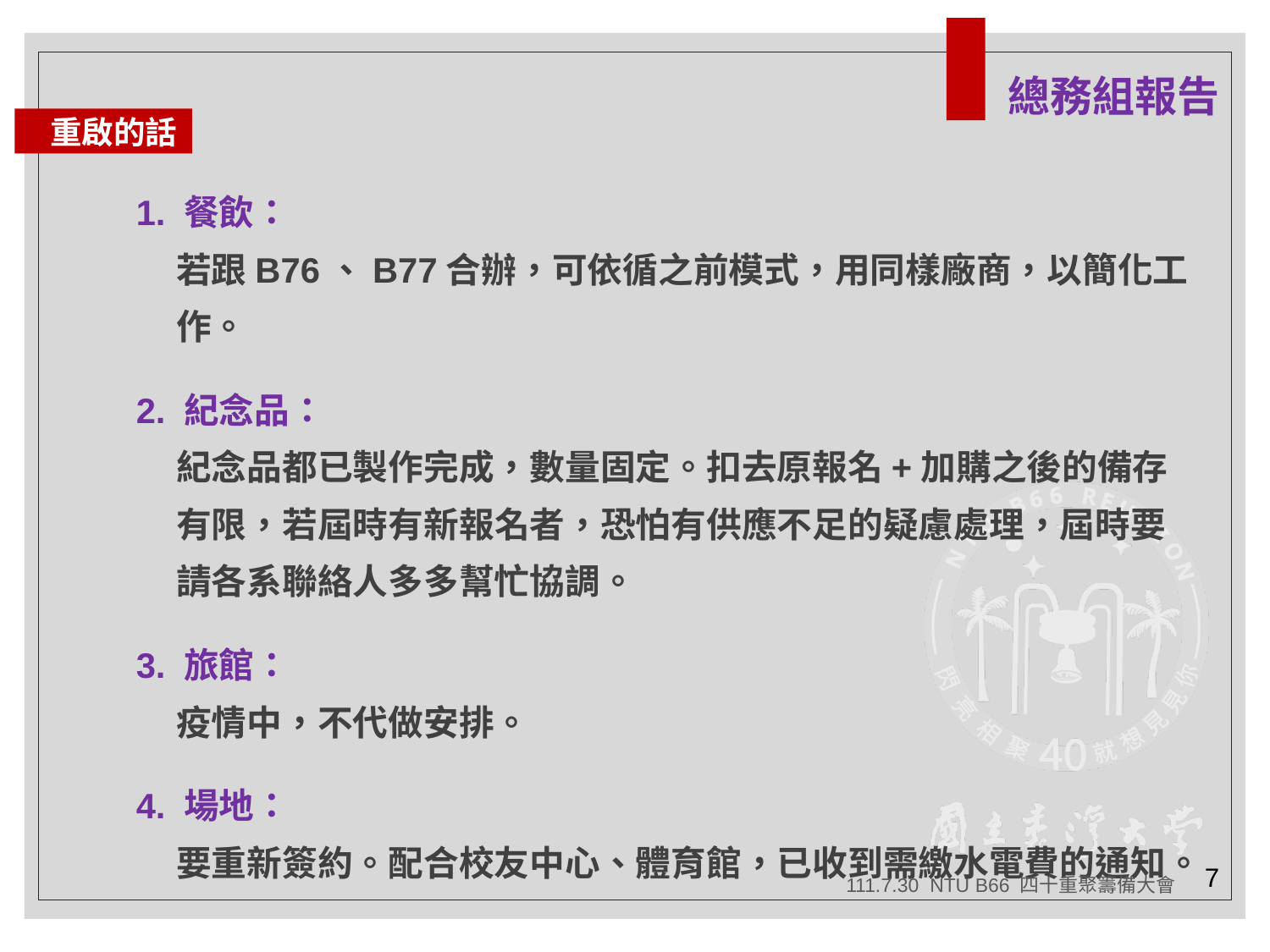

總務組報告
重啟的話

1. 餐飲：
若跟B76、B77合辦，可依循之前模式，用同樣廠商，以簡化工作。
2. 紀念品：
紀念品都已製作完成，數量固定。扣去原報名+加購之後的備存有限，若屆時有新報名者，恐怕有供應不足的疑慮處理，屆時要請各系聯絡人多多幫忙協調。
3. 旅館：
疫情中，不代做安排。
4. 場地：
要重新簽約。配合校友中心、體育館，已收到需繳水電費的通知。
7
111.7.30  NTU B66 四十重聚籌備大會